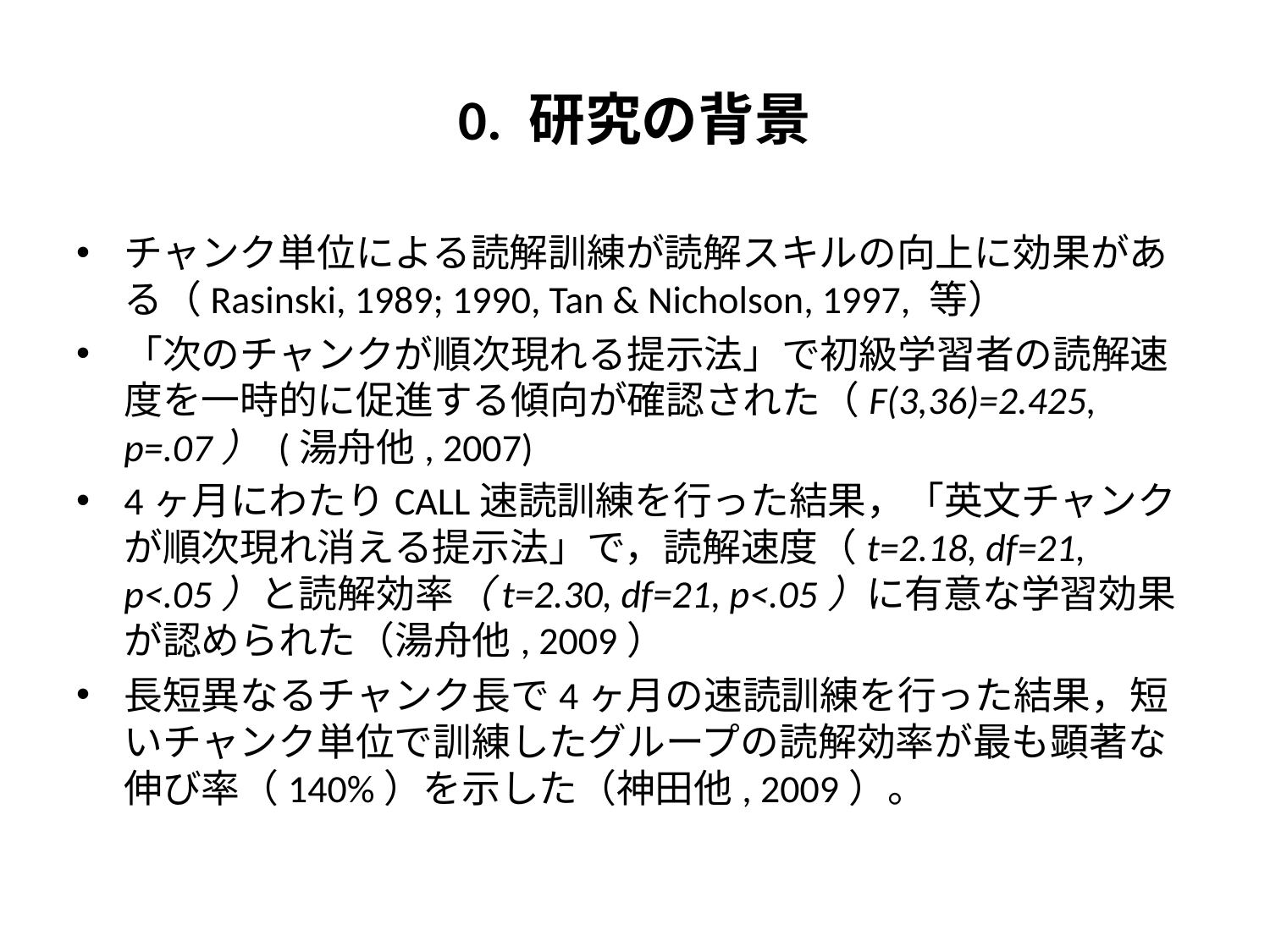

# 0. 研究の背景
チャンク単位による読解訓練が読解スキルの向上に効果がある（Rasinski, 1989; 1990, Tan & Nicholson, 1997, 等）
「次のチャンクが順次現れる提示法」で初級学習者の読解速度を一時的に促進する傾向が確認された（F(3,36)=2.425, p=.07） (湯舟他, 2007)
4ヶ月にわたりCALL速読訓練を行った結果，「英文チャンクが順次現れ消える提示法」で，読解速度（t=2.18, df=21, p<.05）と読解効率（t=2.30, df=21, p<.05）に有意な学習効果が認められた（湯舟他, 2009）
長短異なるチャンク長で4ヶ月の速読訓練を行った結果，短いチャンク単位で訓練したグループの読解効率が最も顕著な伸び率（140%）を示した（神田他, 2009）。